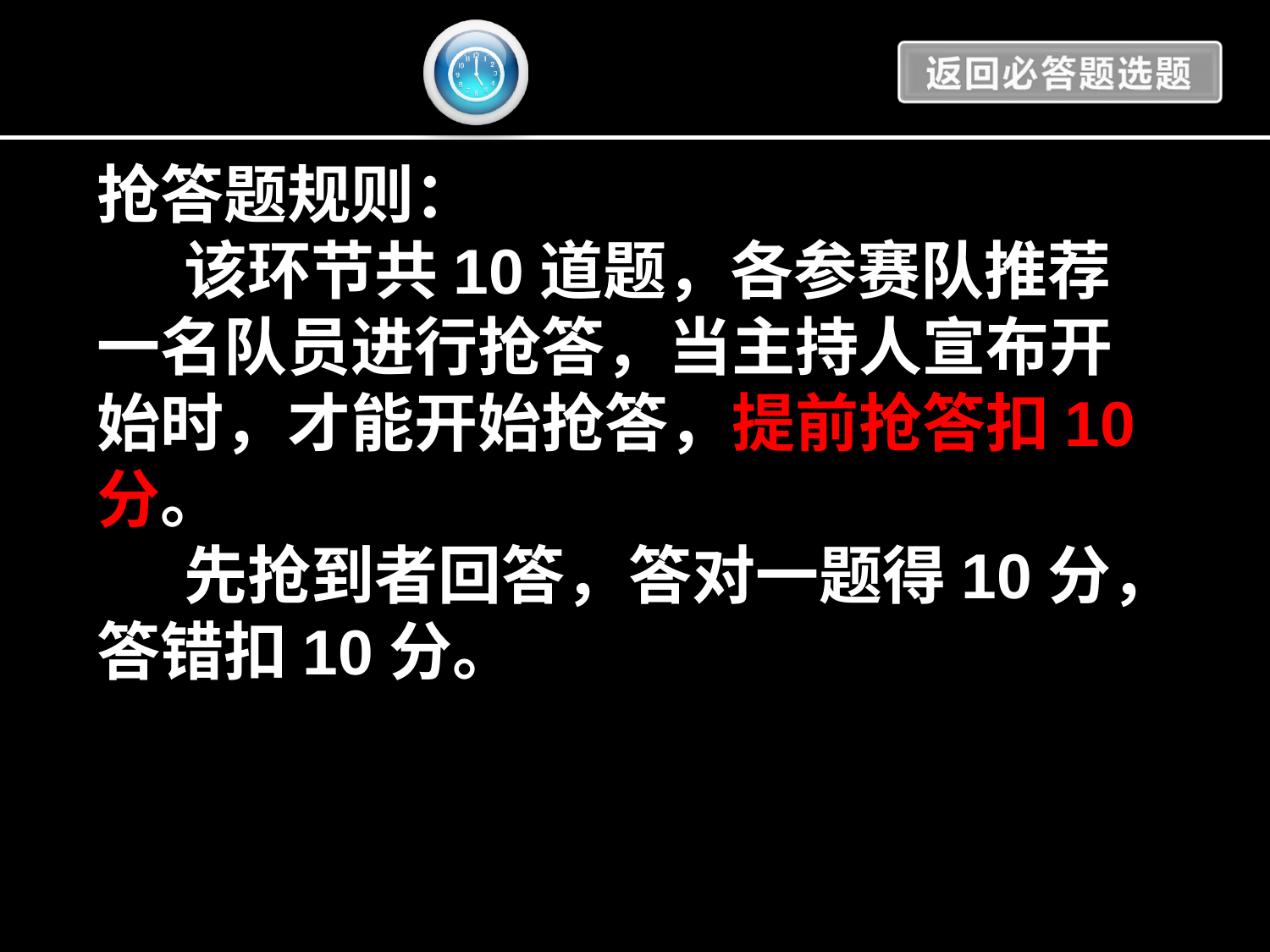

抢答题规则：
     该环节共10道题，各参赛队推荐一名队员进行抢答，当主持人宣布开始时，才能开始抢答，提前抢答扣10分。
     先抢到者回答，答对一题得10分，答错扣10分。